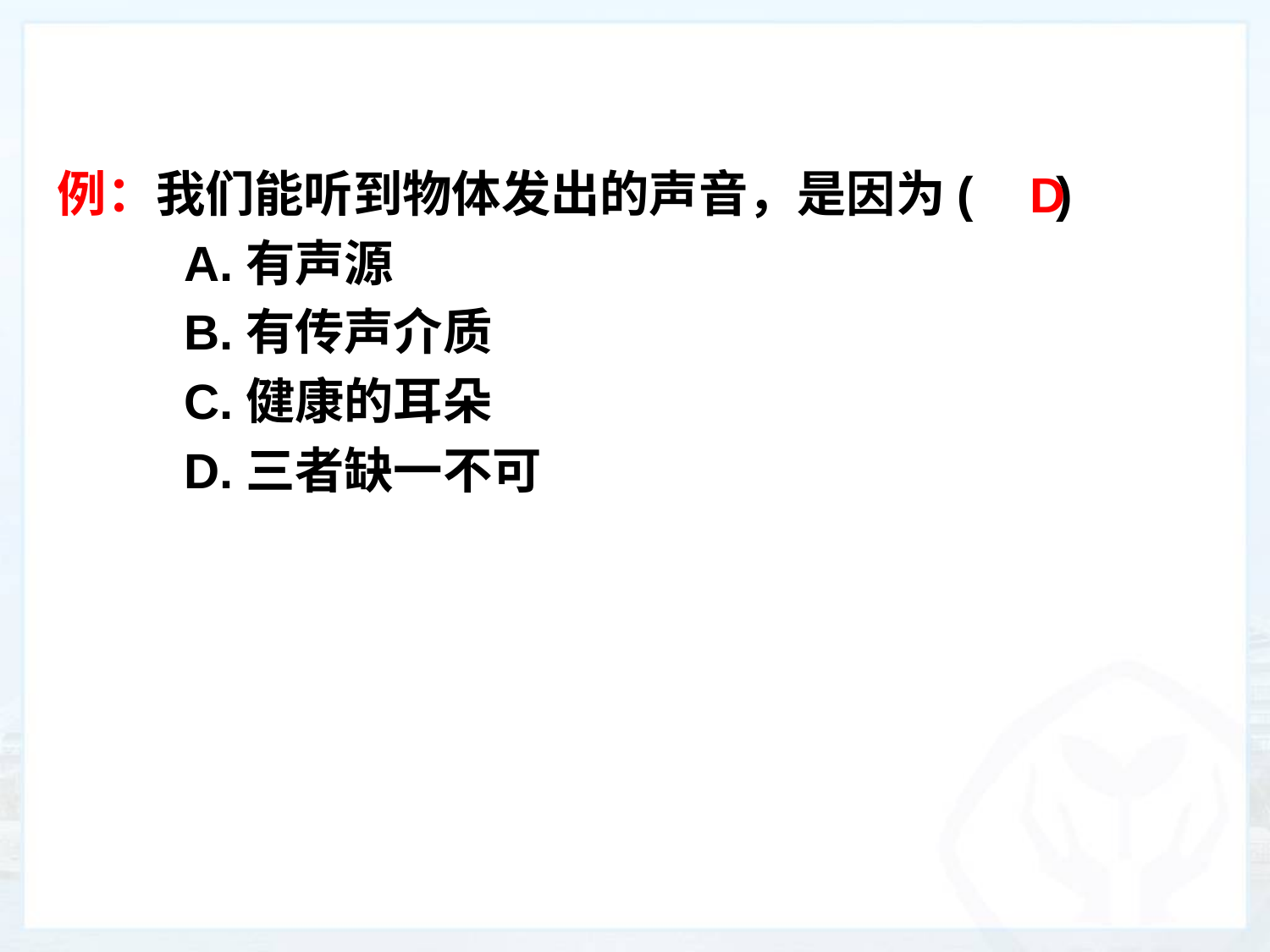

例：我们能听到物体发出的声音，是因为(      )
	A.有声源
	B.有传声介质
	C.健康的耳朵
	D.三者缺一不可
D